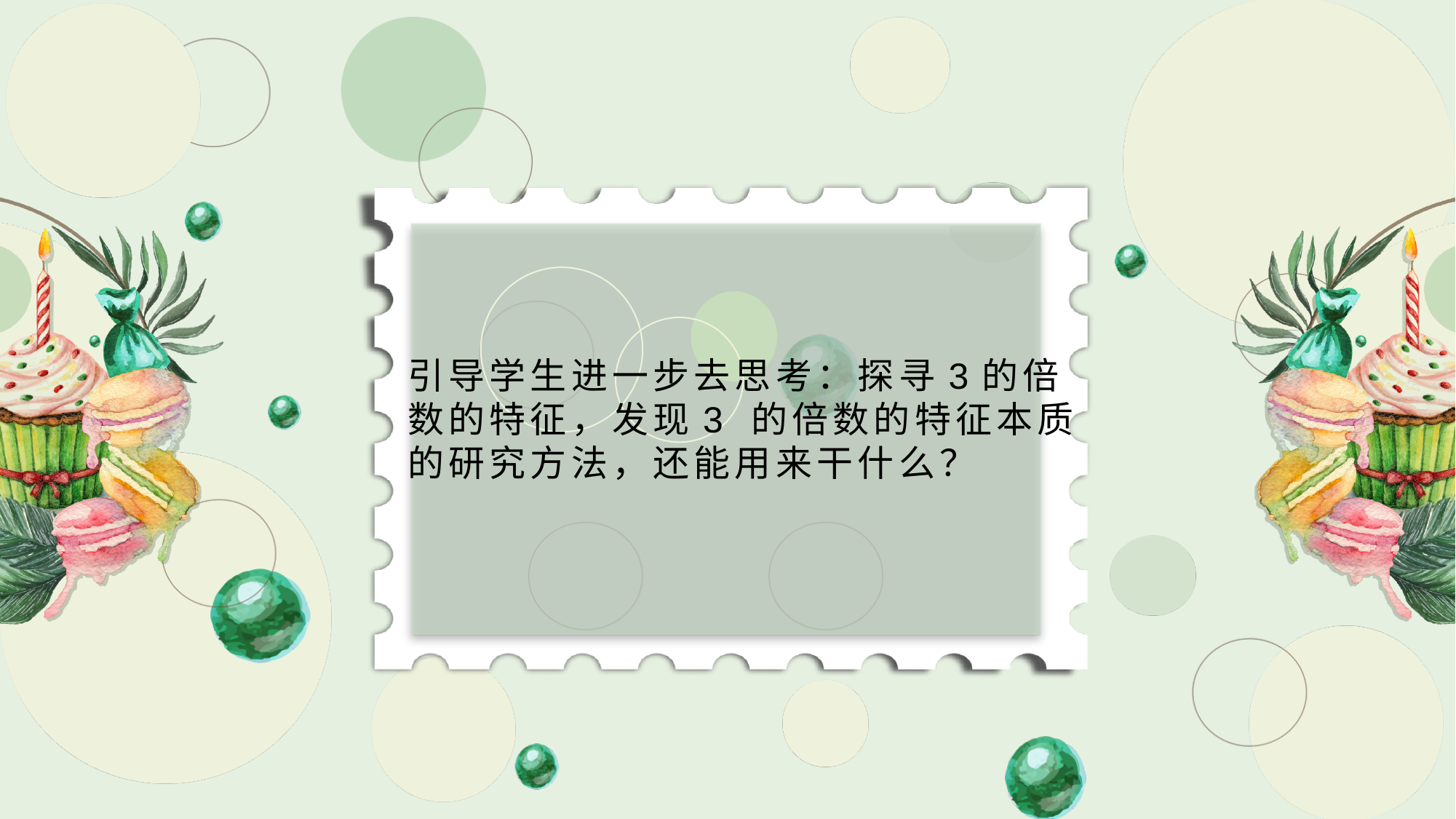

# 引导学生进一步去思考：探寻3的倍数的特征，发现3 的倍数的特征本质的研究方法，还能用来干什么？